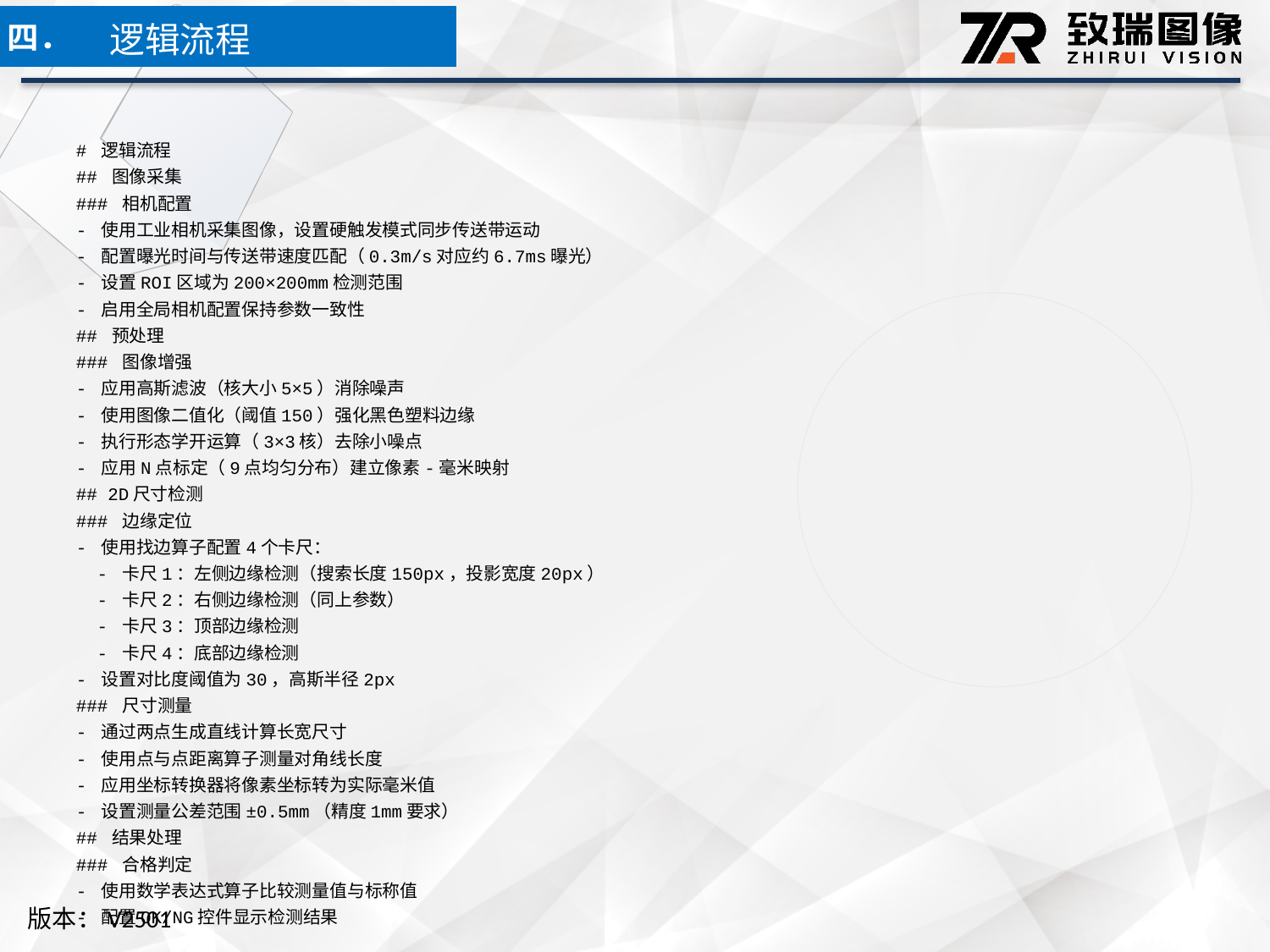

逻辑流程
四．

# 逻辑流程
## 图像采集
### 相机配置
- 使用工业相机采集图像，设置硬触发模式同步传送带运动
- 配置曝光时间与传送带速度匹配（0.3m/s对应约6.7ms曝光）
- 设置ROI区域为200×200mm检测范围
- 启用全局相机配置保持参数一致性
## 预处理
### 图像增强
- 应用高斯滤波（核大小5×5）消除噪声
- 使用图像二值化（阈值150）强化黑色塑料边缘
- 执行形态学开运算（3×3核）去除小噪点
- 应用N点标定（9点均匀分布）建立像素-毫米映射
## 2D尺寸检测
### 边缘定位
- 使用找边算子配置4个卡尺：
  - 卡尺1：左侧边缘检测（搜索长度150px，投影宽度20px）
  - 卡尺2：右侧边缘检测（同上参数）
  - 卡尺3：顶部边缘检测
  - 卡尺4：底部边缘检测
- 设置对比度阈值为30，高斯半径2px
### 尺寸测量
- 通过两点生成直线计算长宽尺寸
- 使用点与点距离算子测量对角线长度
- 应用坐标转换器将像素坐标转为实际毫米值
- 设置测量公差范围±0.5mm（精度1mm要求）
## 结果处理
### 合格判定
- 使用数学表达式算子比较测量值与标称值
- 配置OK/NG控件显示检测结果